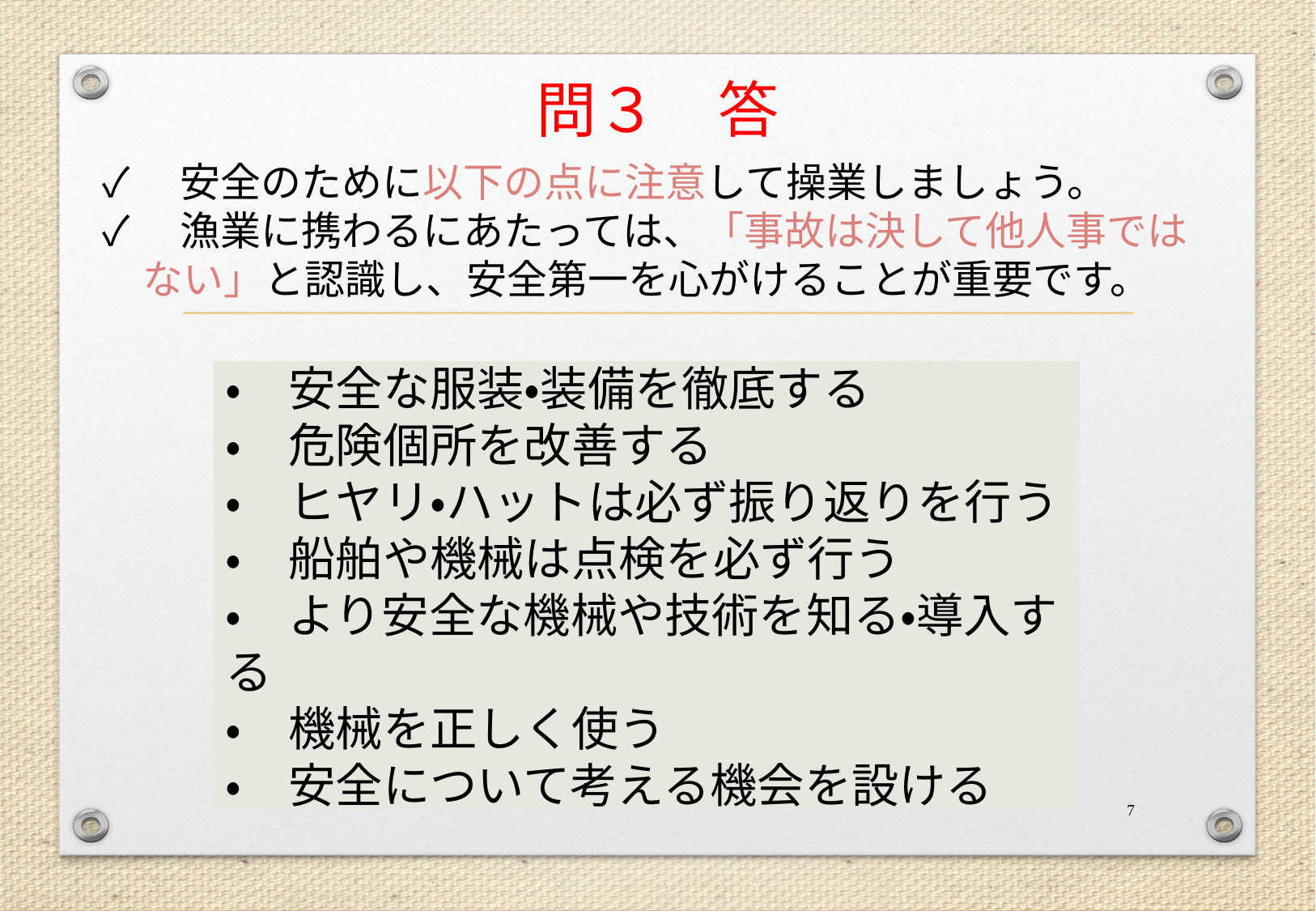

問３　答
✓　安全のために以下の点に注意して操業しましょう。
✓　漁業に携わるにあたっては、「事故は決して他人事では
　ない」と認識し、安全第一を心がけることが重要です。
・　安全な服装・装備を徹底する
・　危険個所を改善する
・　ヒヤリ・ハットは必ず振り返りを行う
・　船舶や機械は点検を必ず行う
・　より安全な機械や技術を知る・導入する
・　機械を正しく使う
・　安全について考える機会を設ける
7